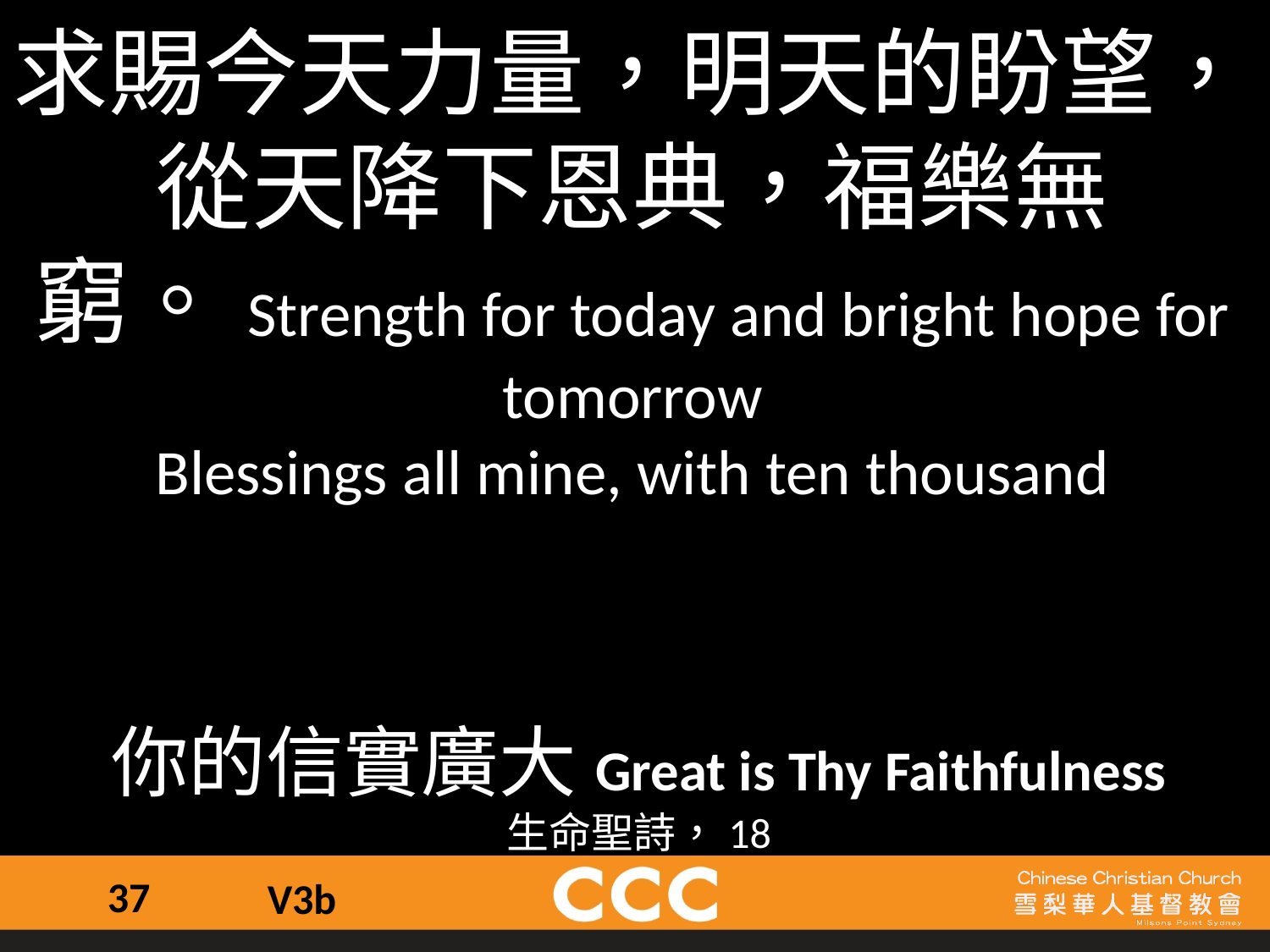

求賜今天力量，明天的盼望，
從天降下恩典，福樂無窮。Strength for today and bright hope for tomorrow
Blessings all mine, with ten thousand
你的信實廣大Great is Thy Faithfulness
生命聖詩，18

37
V3b